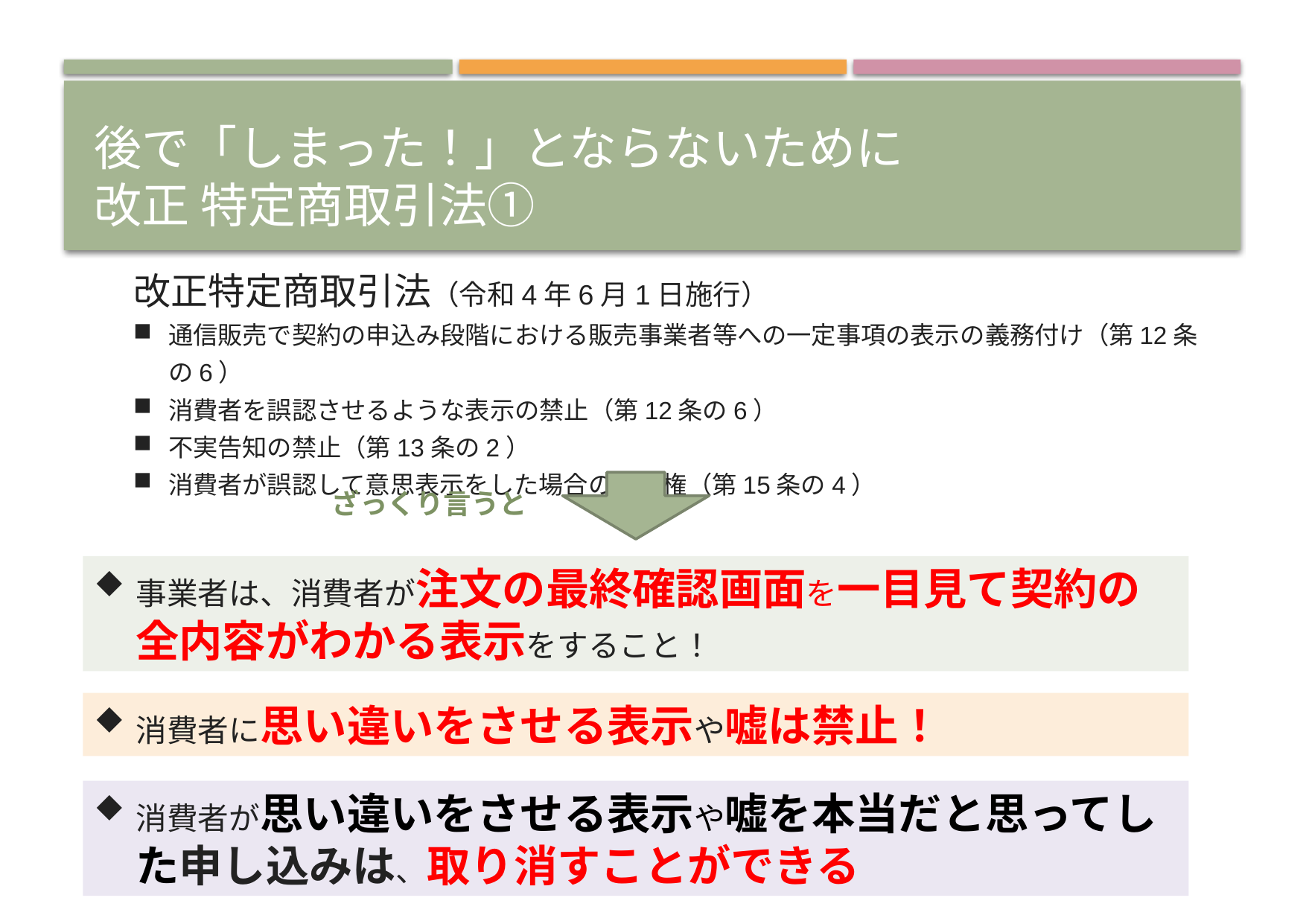

# 後で「しまった！」とならないために 改正 特定商取引法①
改正特定商取引法（令和4年6月1日施行）
通信販売で契約の申込み段階における販売事業者等への一定事項の表示の義務付け（第12条の6）
消費者を誤認させるような表示の禁止（第12条の6）
不実告知の禁止（第13条の2）
消費者が誤認して意思表示をした場合の取消権（第15条の4）

ざっくり言うと
事業者は、消費者が注文の最終確認画面を一目見て契約の全内容がわかる表示をすること！
消費者に思い違いをさせる表示や嘘は禁止！
消費者が思い違いをさせる表示や嘘を本当だと思ってした申し込みは、取り消すことができる